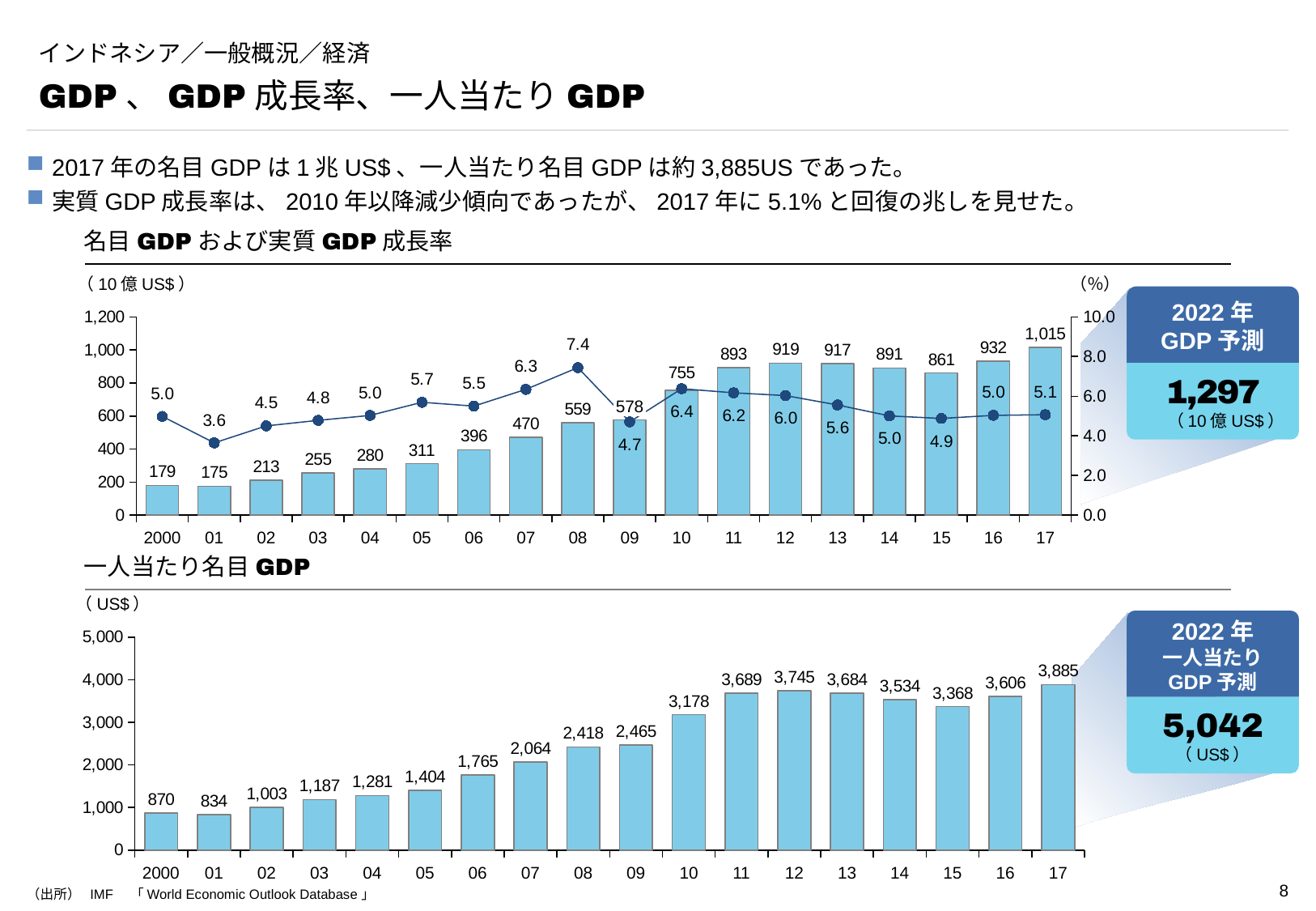

# インドネシア／一般概況／経済
GDP、GDP成長率、一人当たりGDP
2017年の名目GDPは1兆US$、一人当たり名目GDPは約3,885USであった。
実質GDP成長率は、2010年以降減少傾向であったが、2017年に5.1%と回復の兆しを見せた。
名目GDPおよび実質GDP成長率
（10億US$）
（％）
2022年
GDP予測

1,297
（10億US$）

### Chart

| Category |  |  |
|---|---|---|
578
2000
01
02
03
04
05
06
07
08
09
10
11
12
13
14
15
16
17
一人当たり名目GDP
（US$）
2022年
一人当たり
GDP予測

5,042
（US$）

### Chart

| Category |  |
|---|---|
2000
01
02
03
04
05
06
07
08
09
10
11
12
13
14
15
16
17
（出所）  IMF　「World Economic Outlook Database」